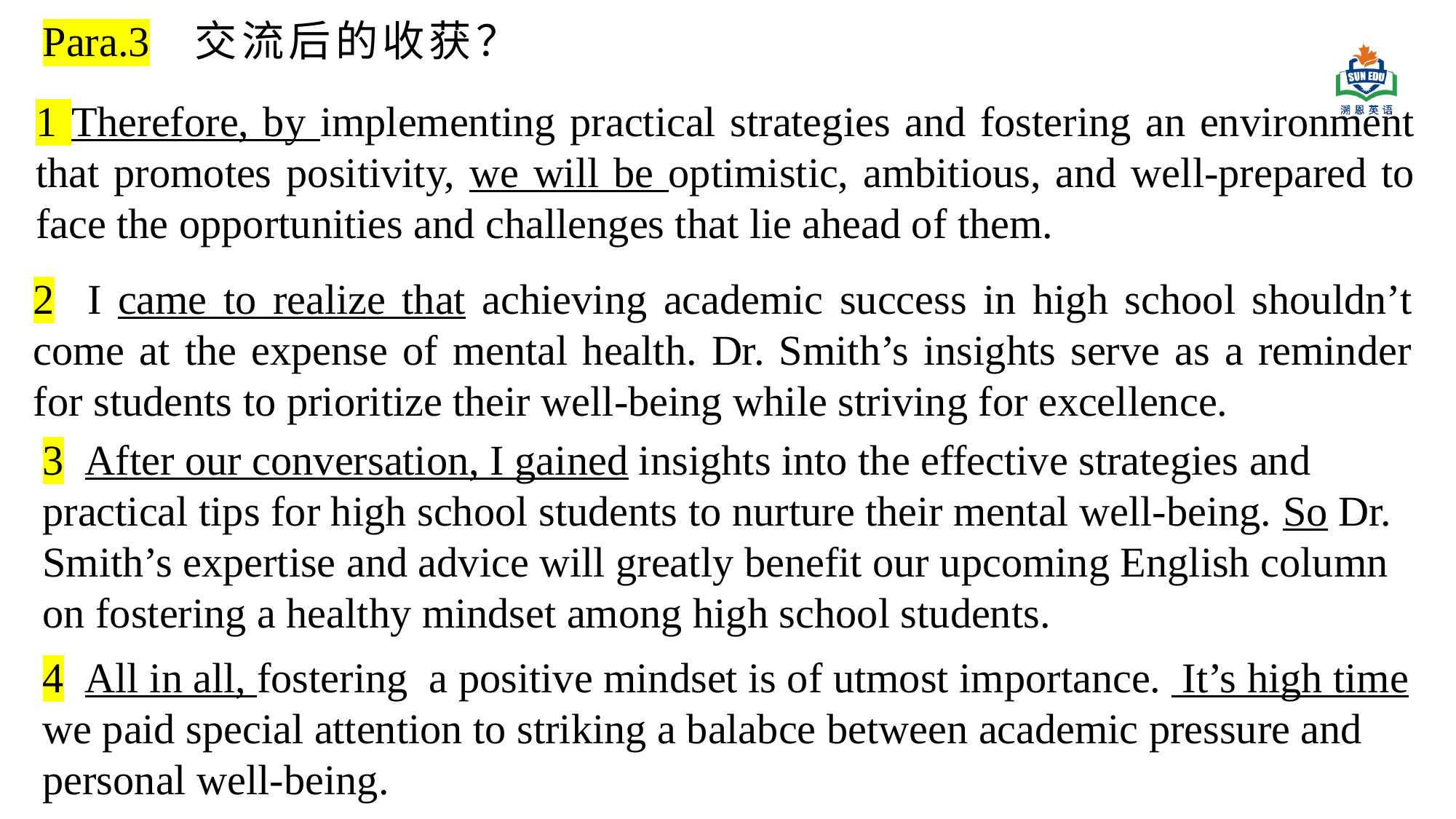

Para.3  交流后的收获？
1 Therefore, by implementing practical strategies and fostering an environment that promotes positivity, we will be optimistic, ambitious, and well-prepared to face the opportunities and challenges that lie ahead of them.
2  I came to realize that achieving academic success in high school shouldn’t come at the expense of mental health. Dr. Smith’s insights serve as a reminder for students to prioritize their well-being while striving for excellence.
3  After our conversation, I gained insights into the effective strategies and practical tips for high school students to nurture their mental well-being. So Dr. Smith’s expertise and advice will greatly benefit our upcoming English column on fostering a healthy mindset among high school students.
4  All in all, fostering  a positive mindset is of utmost importance.  It’s high time we paid special attention to striking a balabce between academic pressure and personal well-being.